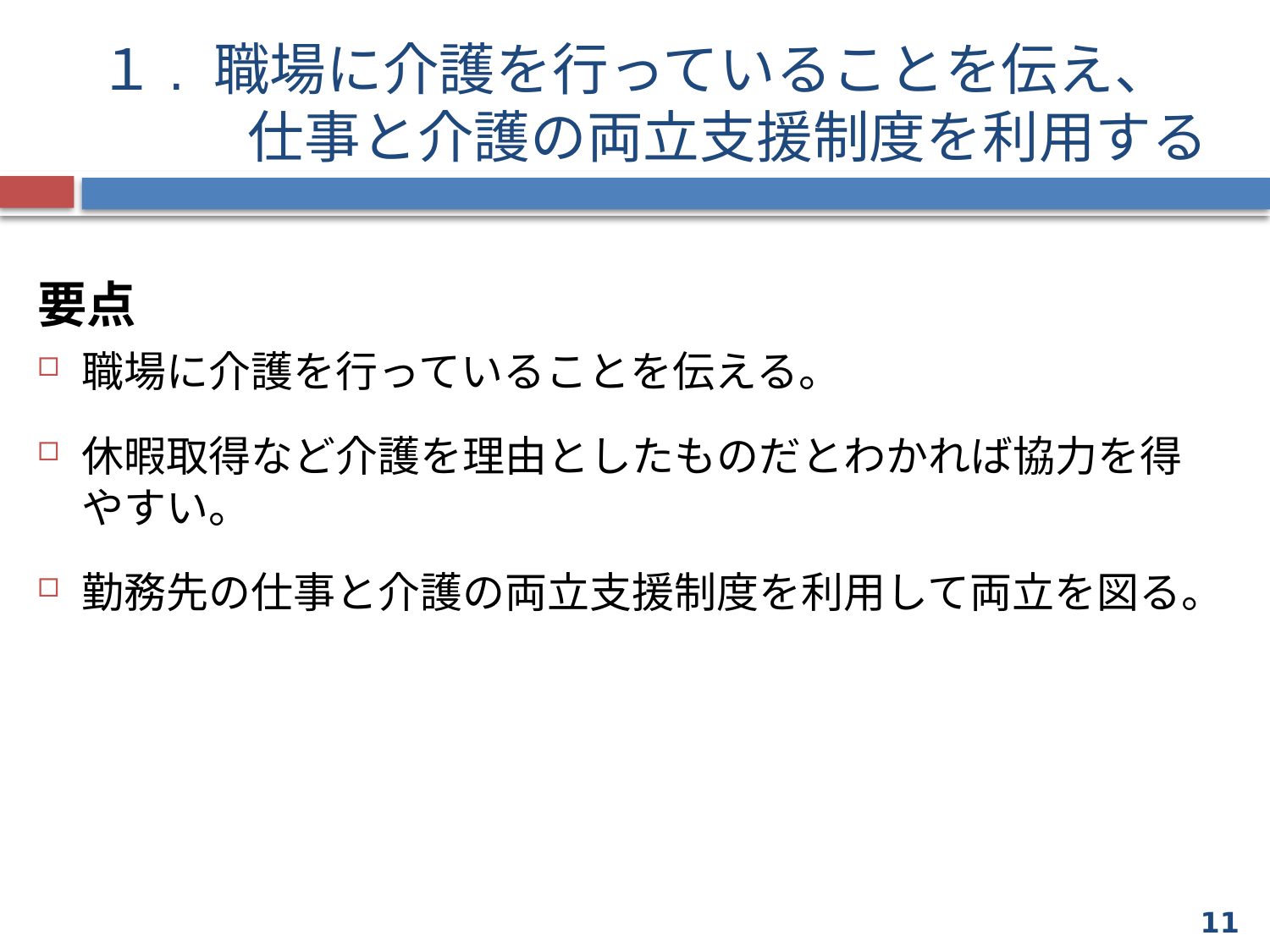

# １. 職場に介護を行っていることを伝え、 仕事と介護の両立支援制度を利用する
要点
職場に介護を行っていることを伝える。
休暇取得など介護を理由としたものだとわかれば協力を得やすい。
勤務先の仕事と介護の両立支援制度を利用して両立を図る。
11